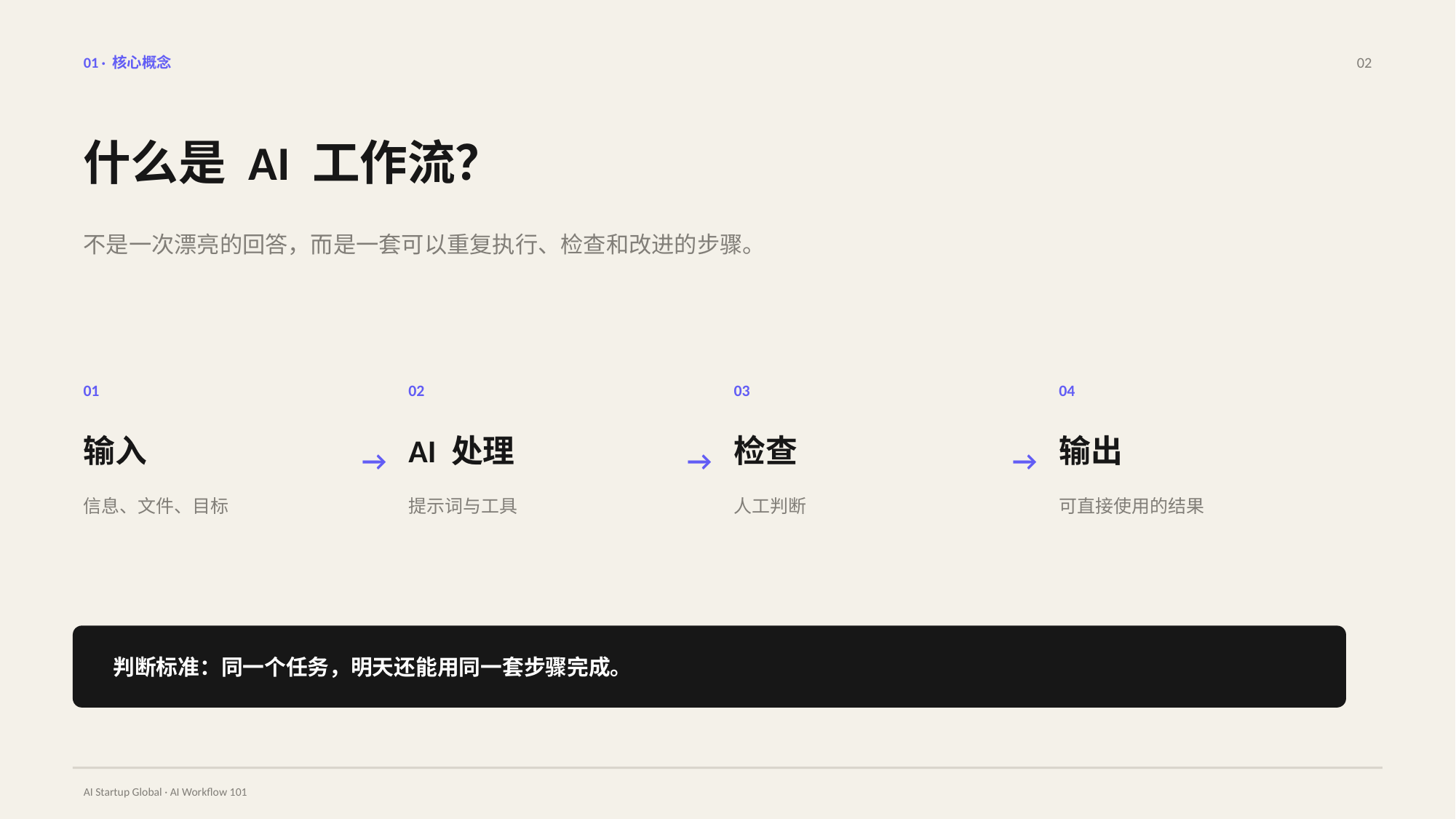

01 · 核心概念
02
什么是 AI 工作流？
不是一次漂亮的回答，而是一套可以重复执行、检查和改进的步骤。
01
02
03
04
输入
AI 处理
检查
输出
→
→
→
信息、文件、目标
提示词与工具
人工判断
可直接使用的结果

判断标准：同一个任务，明天还能用同一套步骤完成。

AI Startup Global · AI Workflow 101